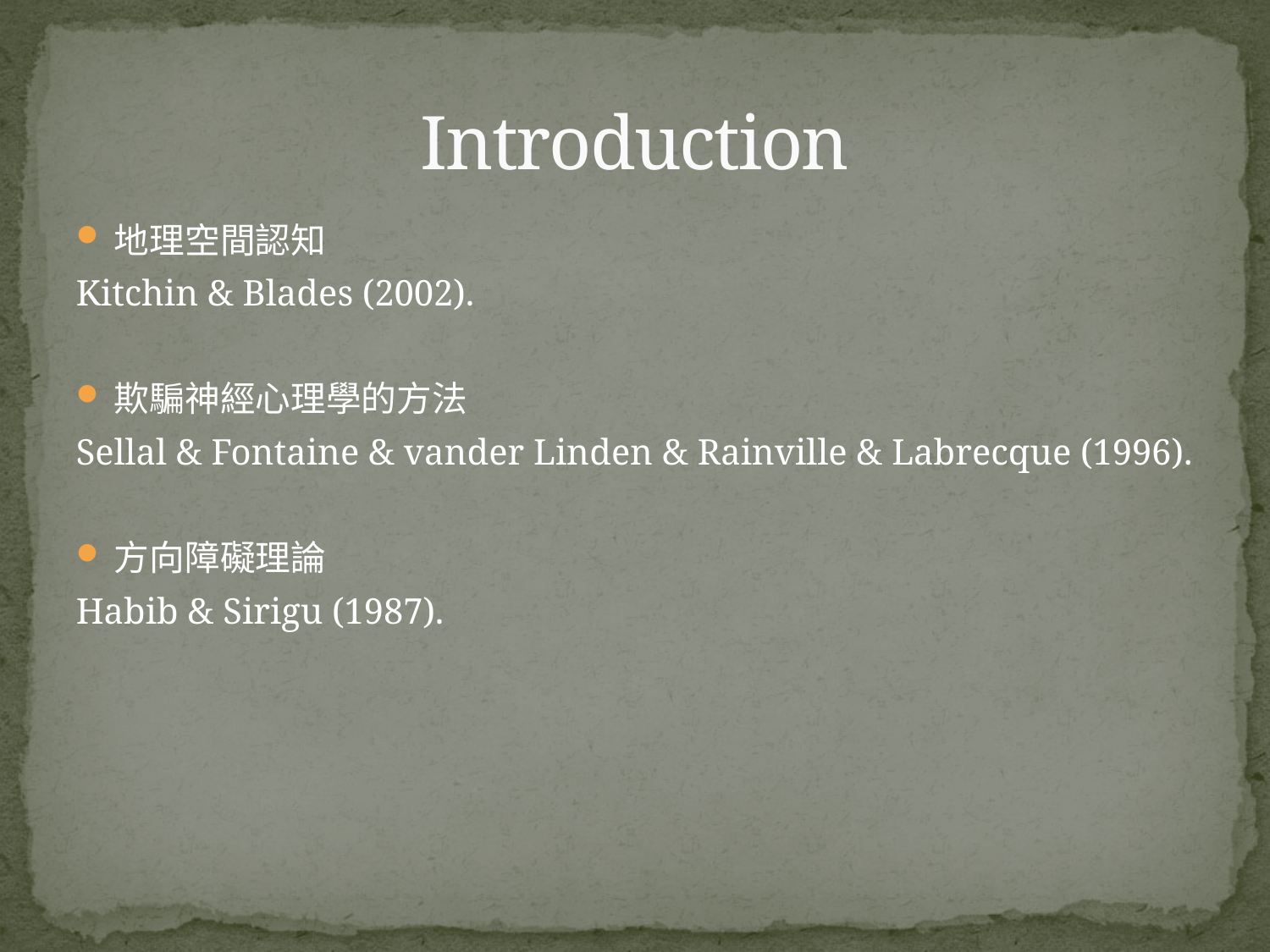

# Introduction
地理空間認知
Kitchin & Blades (2002).

欺騙神經心理學的方法
Sellal & Fontaine & vander Linden & Rainville & Labrecque (1996).

方向障礙理論
Habib & Sirigu (1987).